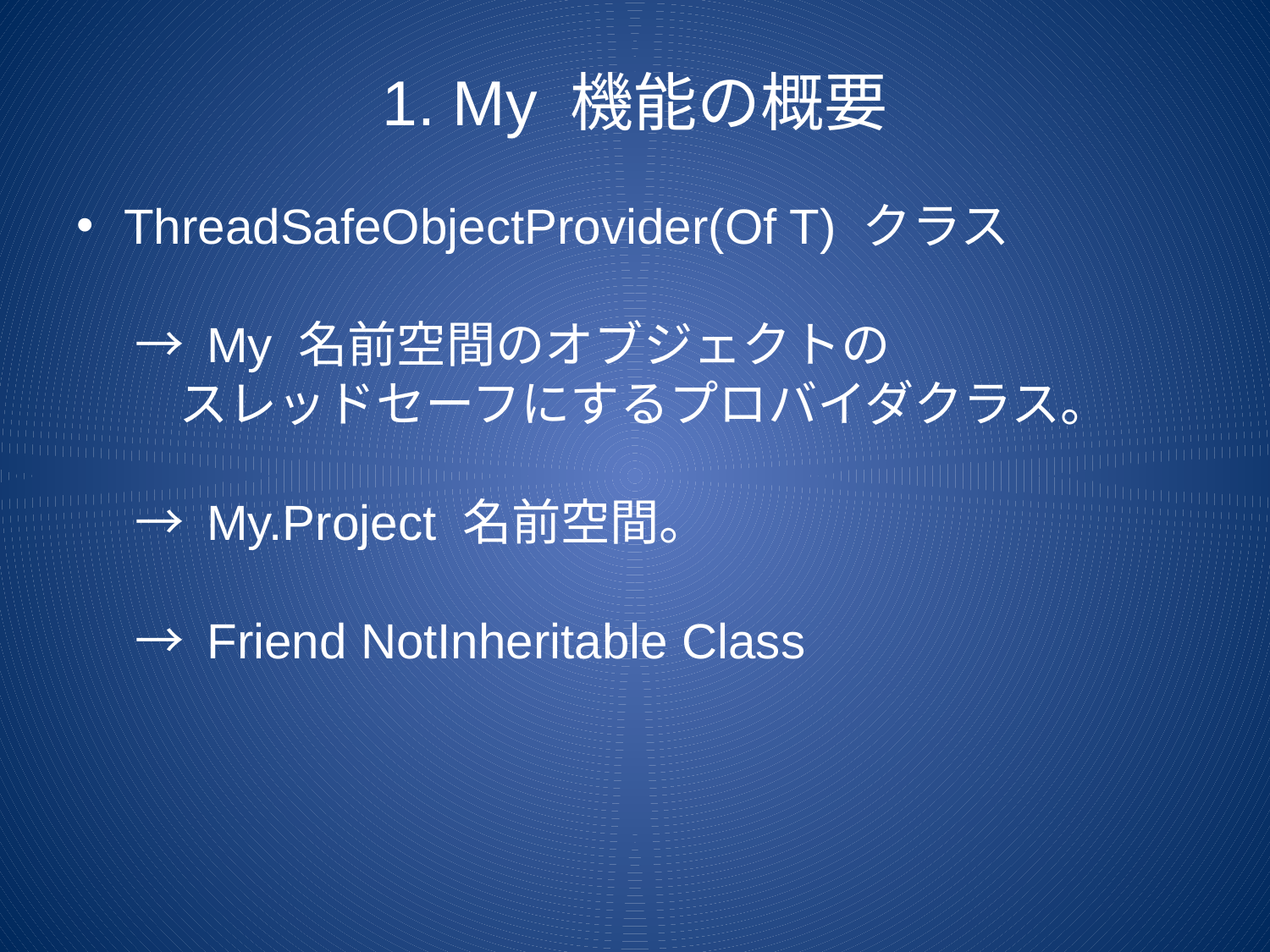

# 1. My 機能の概要
ThreadSafeObjectProvider(Of T) クラス
 → My 名前空間のオブジェクトの
     スレッドセーフにするプロバイダクラス。
 → My.Project 名前空間。
 → Friend NotInheritable Class